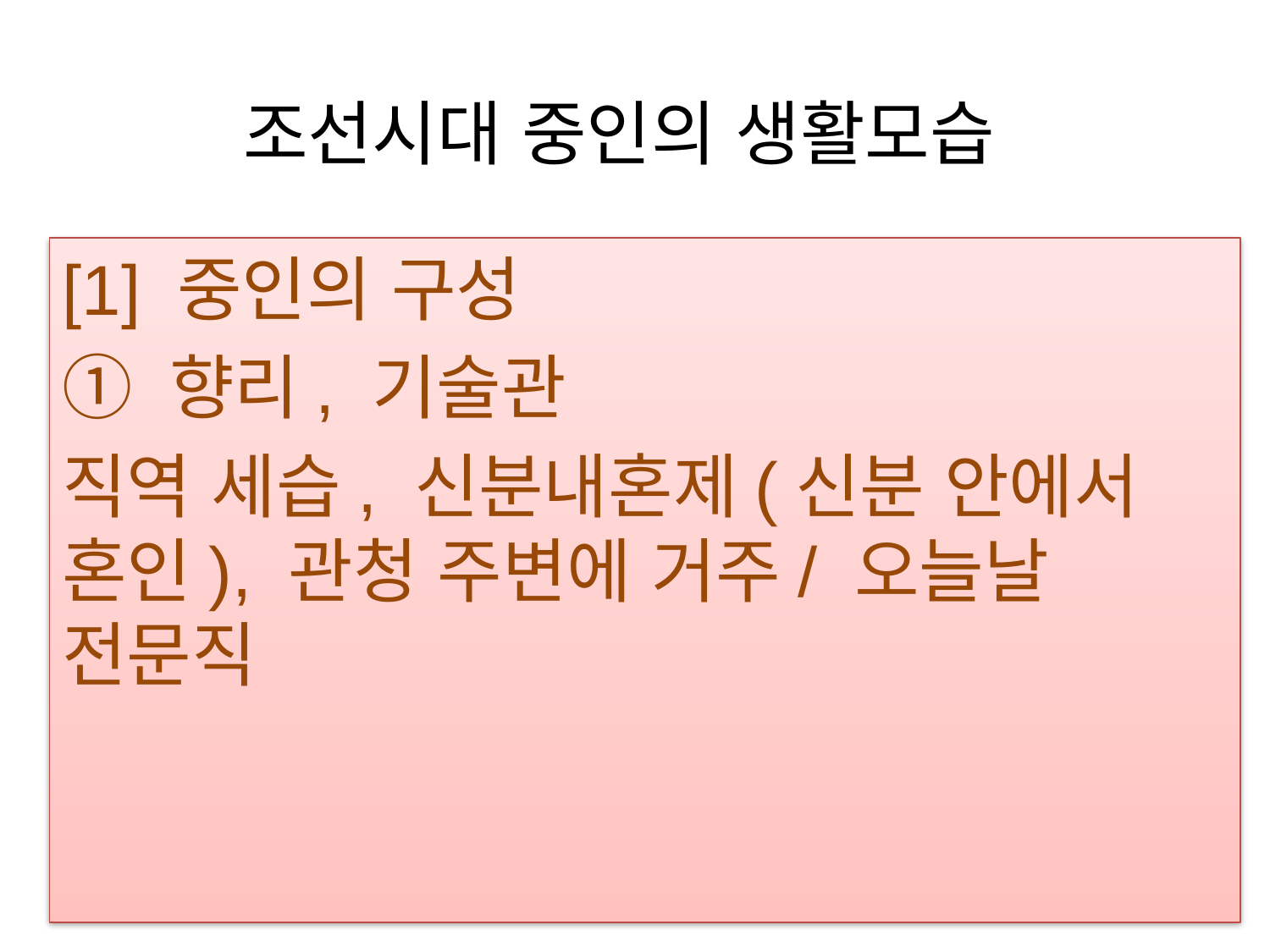

# 조선시대 중인의 생활모습
[1] 중인의 구성
① 향리, 기술관
직역 세습, 신분내혼제(신분 안에서 혼인), 관청 주변에 거주/ 오늘날 전문직